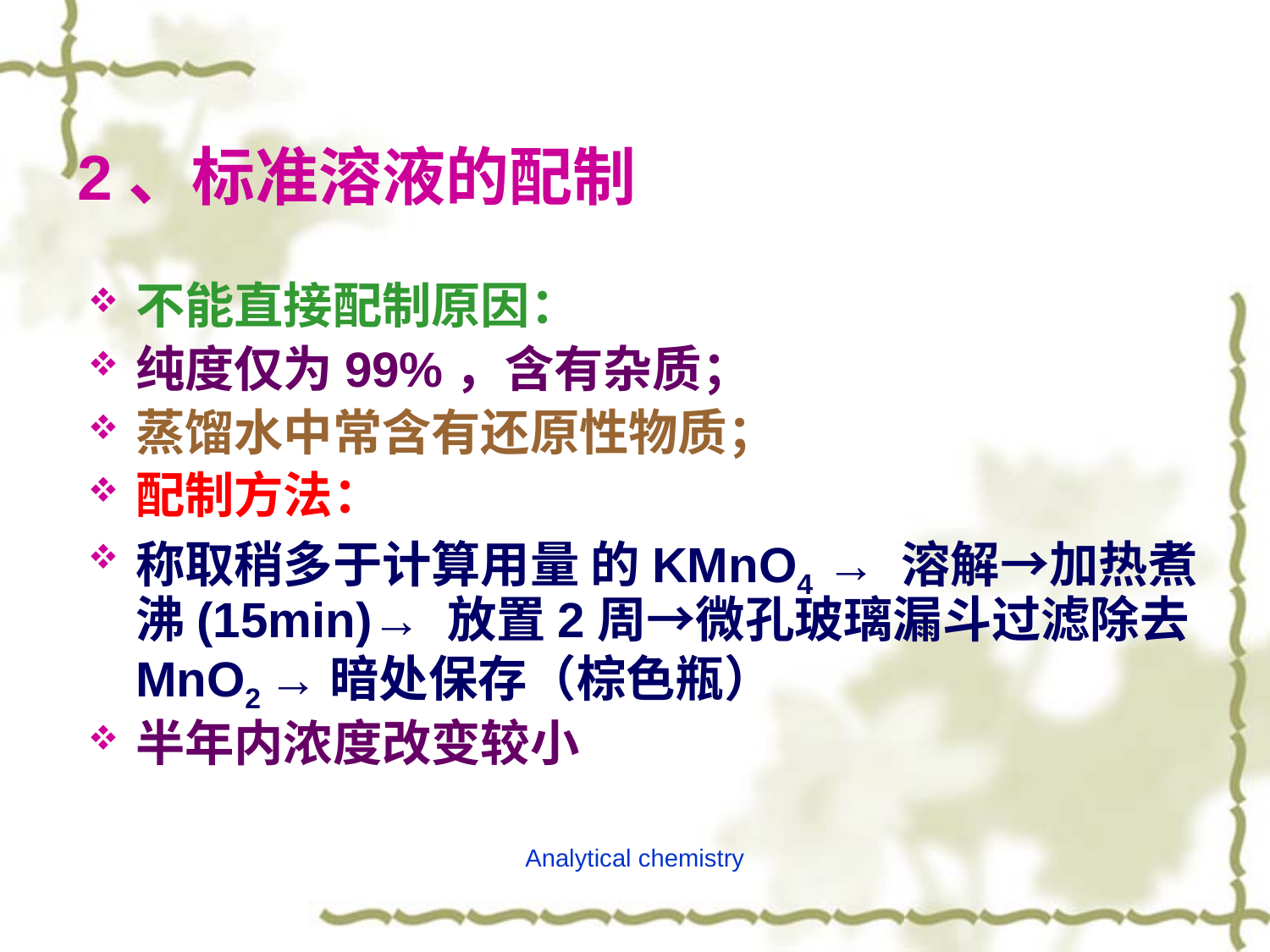

# 2、标准溶液的配制
不能直接配制原因：
纯度仅为99%，含有杂质；
蒸馏水中常含有还原性物质；
配制方法：
称取稍多于计算用量 的KMnO4 → 溶解→加热煮沸(15min)→ 放置2周→微孔玻璃漏斗过滤除去MnO2 →暗处保存（棕色瓶）
半年内浓度改变较小

Analytical chemistry
6